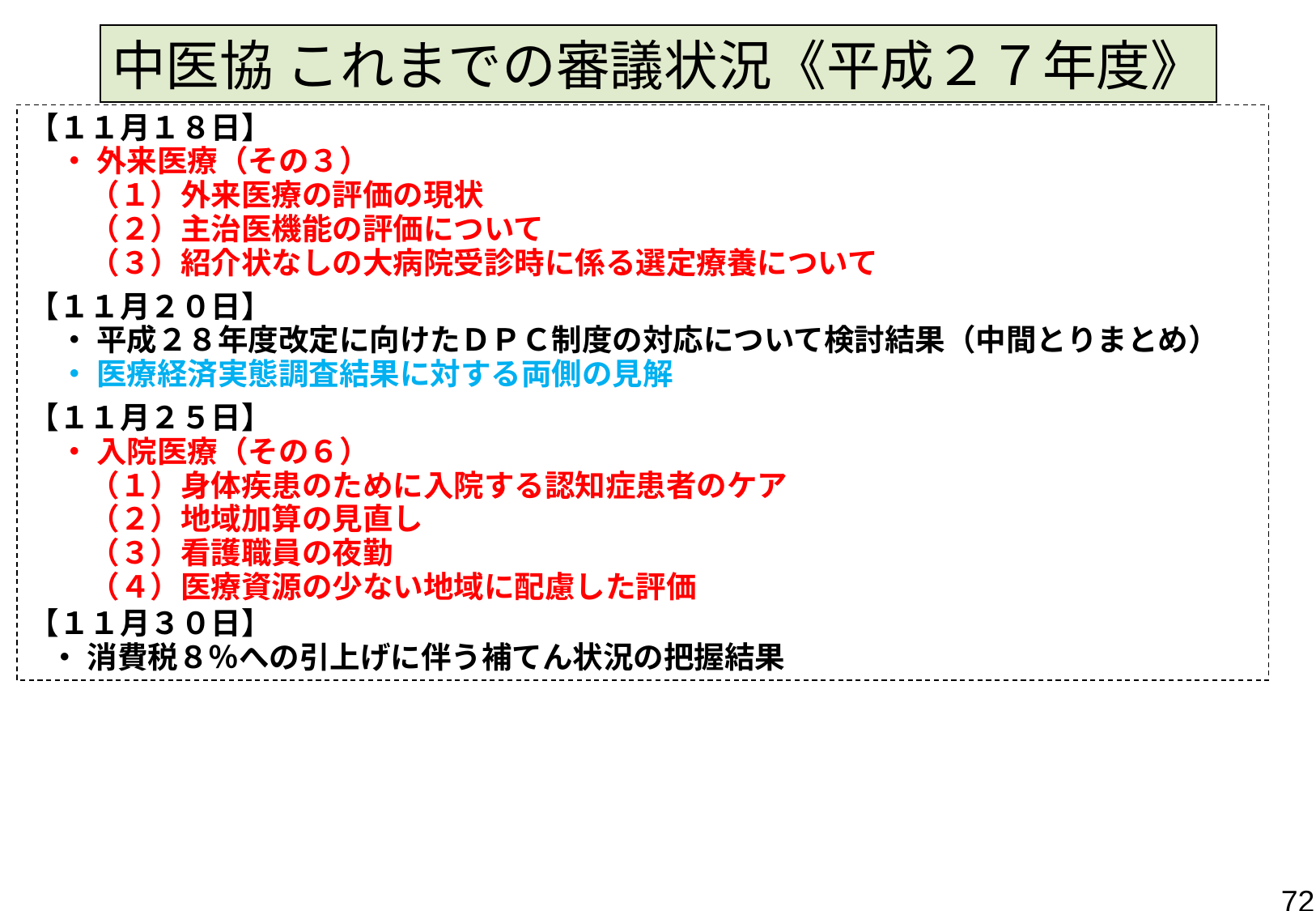

中医協 これまでの審議状況《平成２７年度》
【１１月１８日】
　・ 外来医療（その３）
　　（１）外来医療の評価の現状
　　（２）主治医機能の評価について
　　（３）紹介状なしの大病院受診時に係る選定療養について
【１１月２０日】
　・ 平成２８年度改定に向けたＤＰＣ制度の対応について検討結果（中間とりまとめ）
　・ 医療経済実態調査結果に対する両側の見解
【１１月２５日】
　・ 入院医療（その６）
　　（１）身体疾患のために入院する認知症患者のケア
　　（２）地域加算の見直し
　　（３）看護職員の夜勤
　　（４）医療資源の少ない地域に配慮した評価
【１１月３０日】
  ・ 消費税８％への引上げに伴う補てん状況の把握結果
72